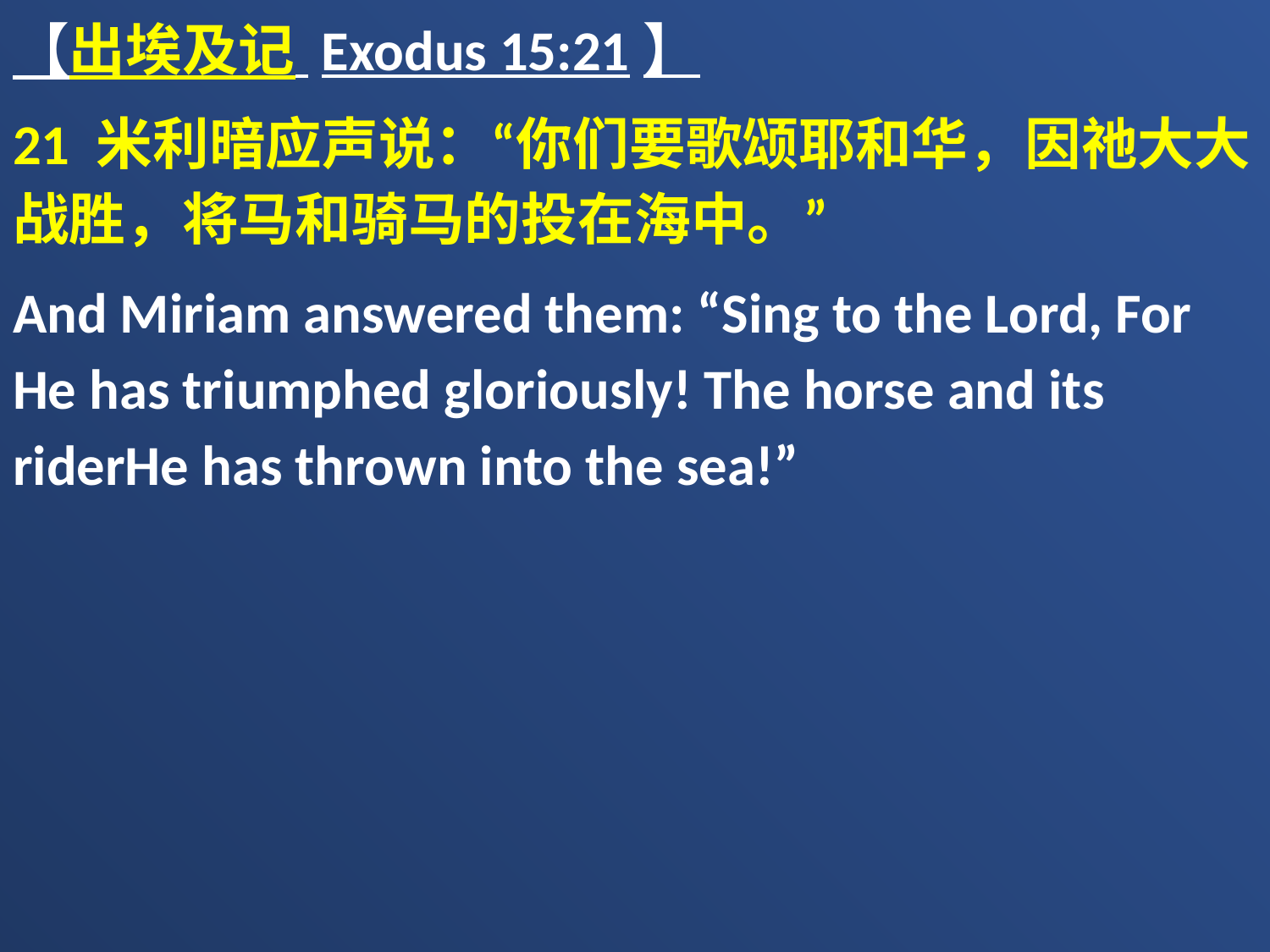

【出埃及记 Exodus 15:21】
21 米利暗应声说：“你们要歌颂耶和华，因祂大大战胜，将马和骑马的投在海中。”
And Miriam answered them: “Sing to the Lord, For He has triumphed gloriously! The horse and its riderHe has thrown into the sea!”